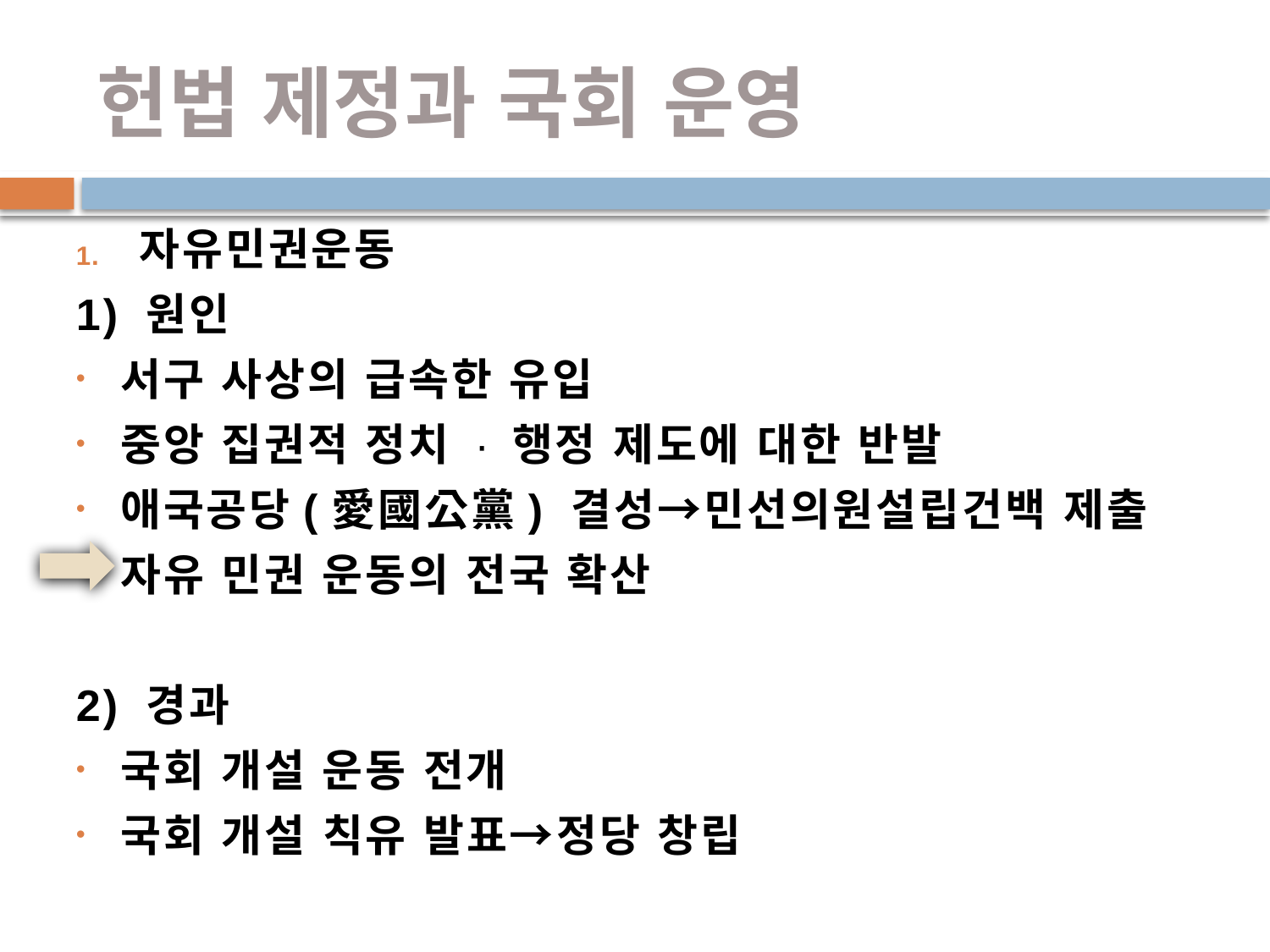

# 헌법 제정과 국회 운영
자유민권운동
1) 원인
서구 사상의 급속한 유입
중앙 집권적 정치 · 행정 제도에 대한 반발
애국공당(愛國公黨) 결성→민선의원설립건백 제출
자유 민권 운동의 전국 확산

2) 경과
국회 개설 운동 전개
국회 개설 칙유 발표→정당 창립